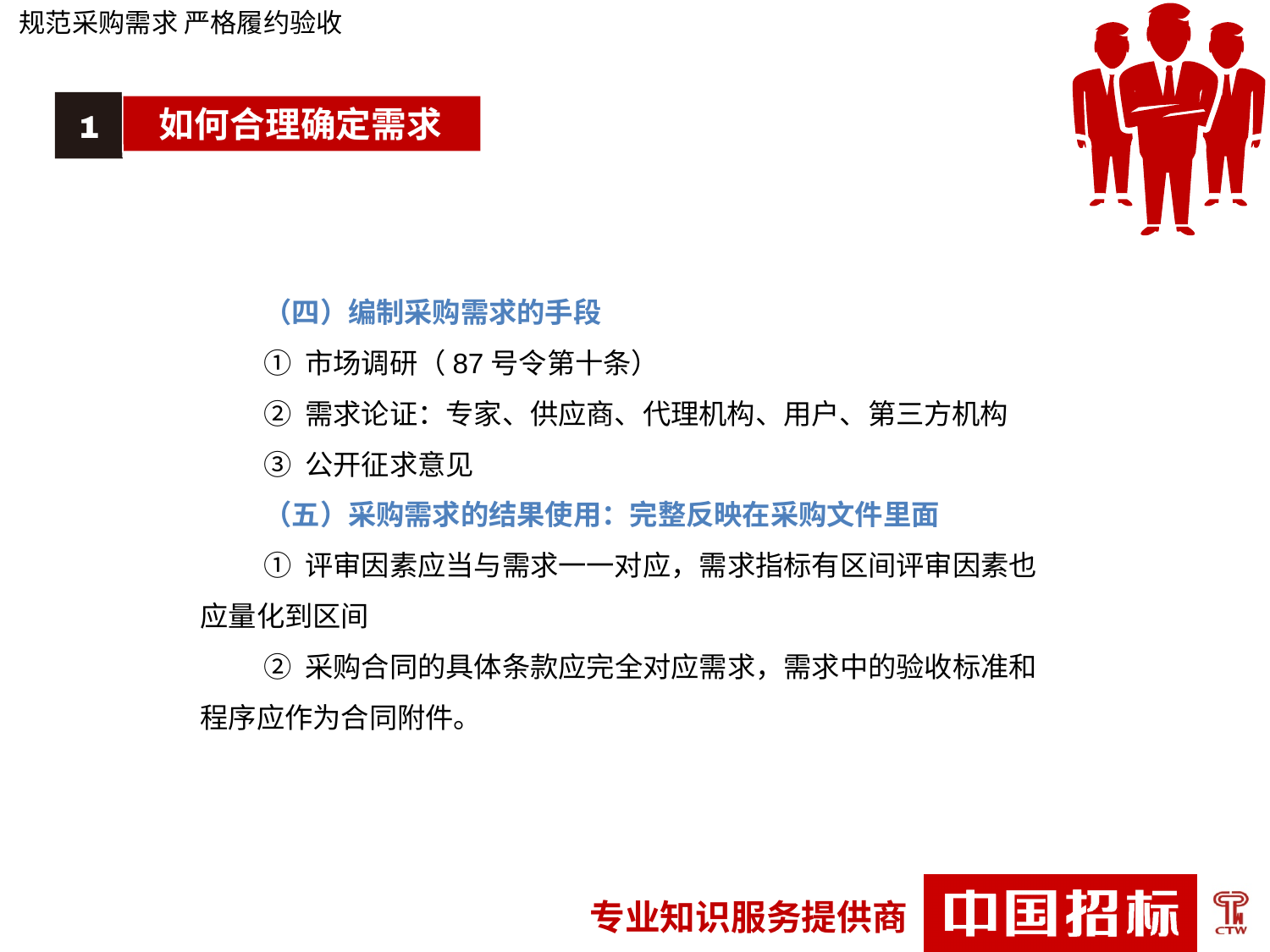

规范采购需求 严格履约验收

1
如何合理确定需求
（四）编制采购需求的手段
① 市场调研（87号令第十条）
② 需求论证：专家、供应商、代理机构、用户、第三方机构
③ 公开征求意见
（五）采购需求的结果使用：完整反映在采购文件里面
① 评审因素应当与需求一一对应，需求指标有区间评审因素也应量化到区间
② 采购合同的具体条款应完全对应需求，需求中的验收标准和程序应作为合同附件。